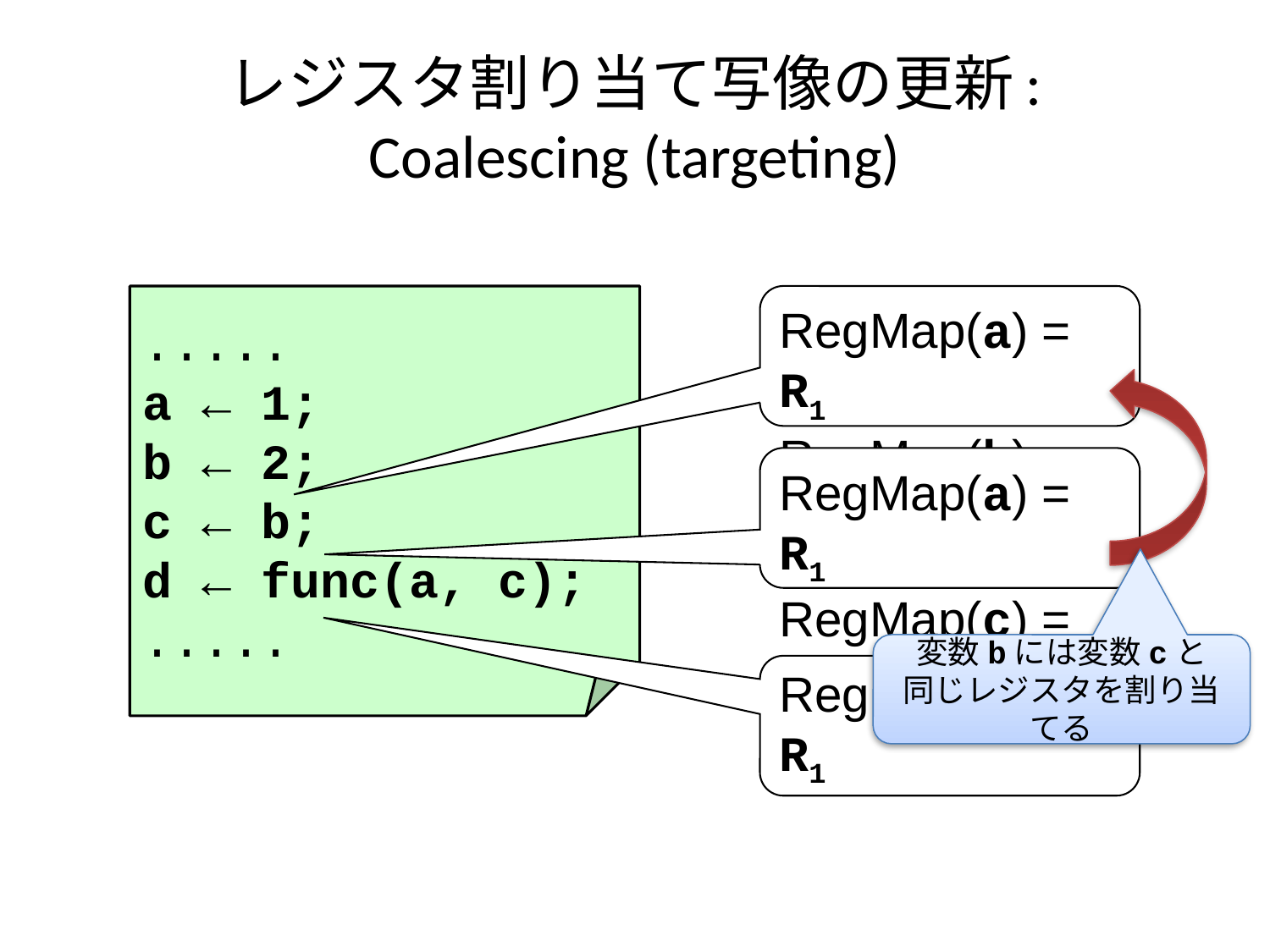

# レジスタ割り当て写像の更新: Coalescing (targeting)

.....
a ← 1;
b ← 2;
c ← b;
d ← func(a, c);
.....
RegMap(a) = R1
RegMap(b) = R2
RegMap(a) = R1
RegMap(c) = R2
RegMap(d) = R1

変数bには変数cと
同じレジスタを割り当てる